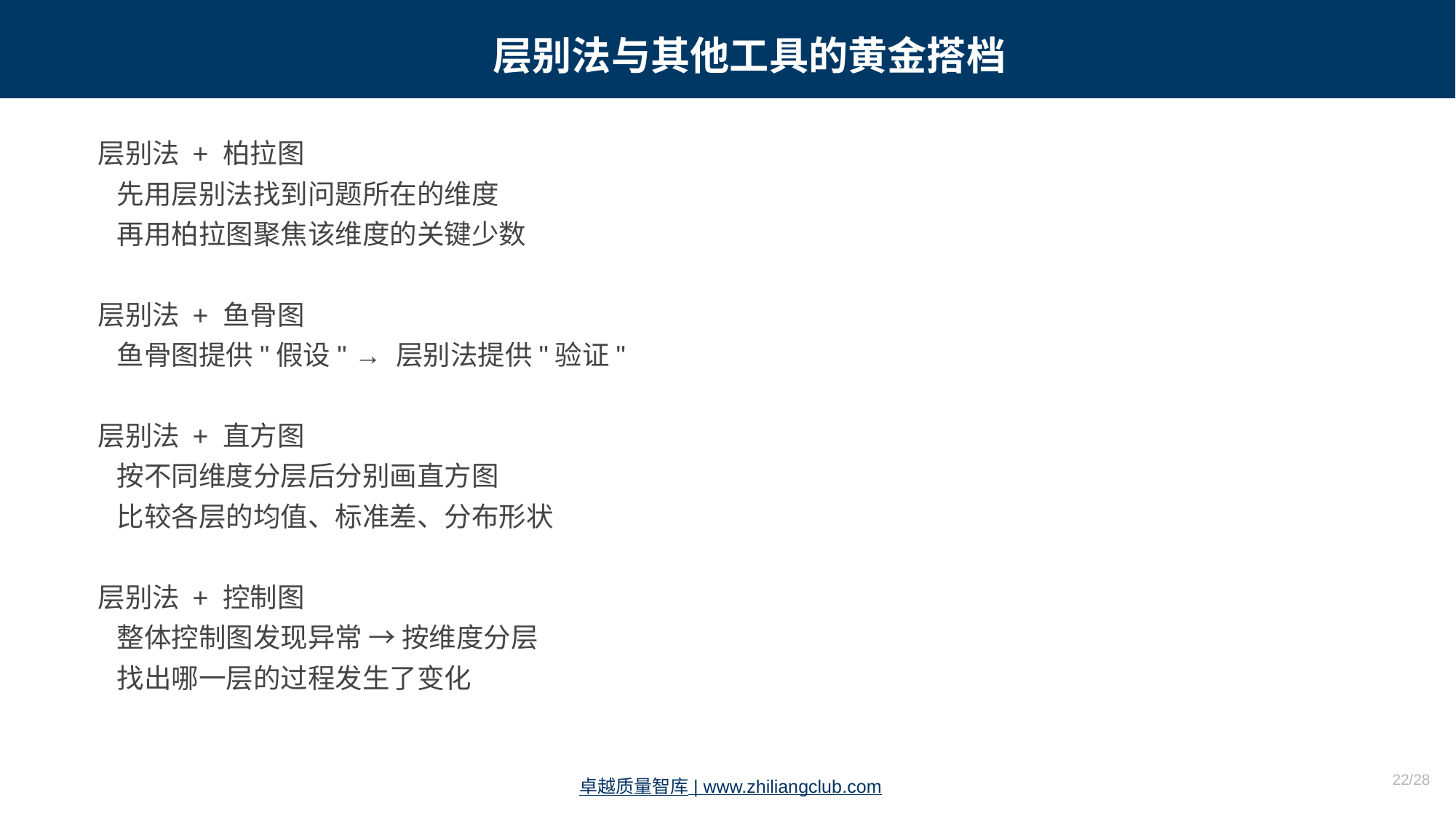

层别法与其他工具的黄金搭档
层别法 + 柏拉图
  先用层别法找到问题所在的维度
  再用柏拉图聚焦该维度的关键少数

层别法 + 鱼骨图
  鱼骨图提供"假设" → 层别法提供"验证"

层别法 + 直方图
  按不同维度分层后分别画直方图
  比较各层的均值、标准差、分布形状

层别法 + 控制图
  整体控制图发现异常 → 按维度分层
  找出哪一层的过程发生了变化
22/28